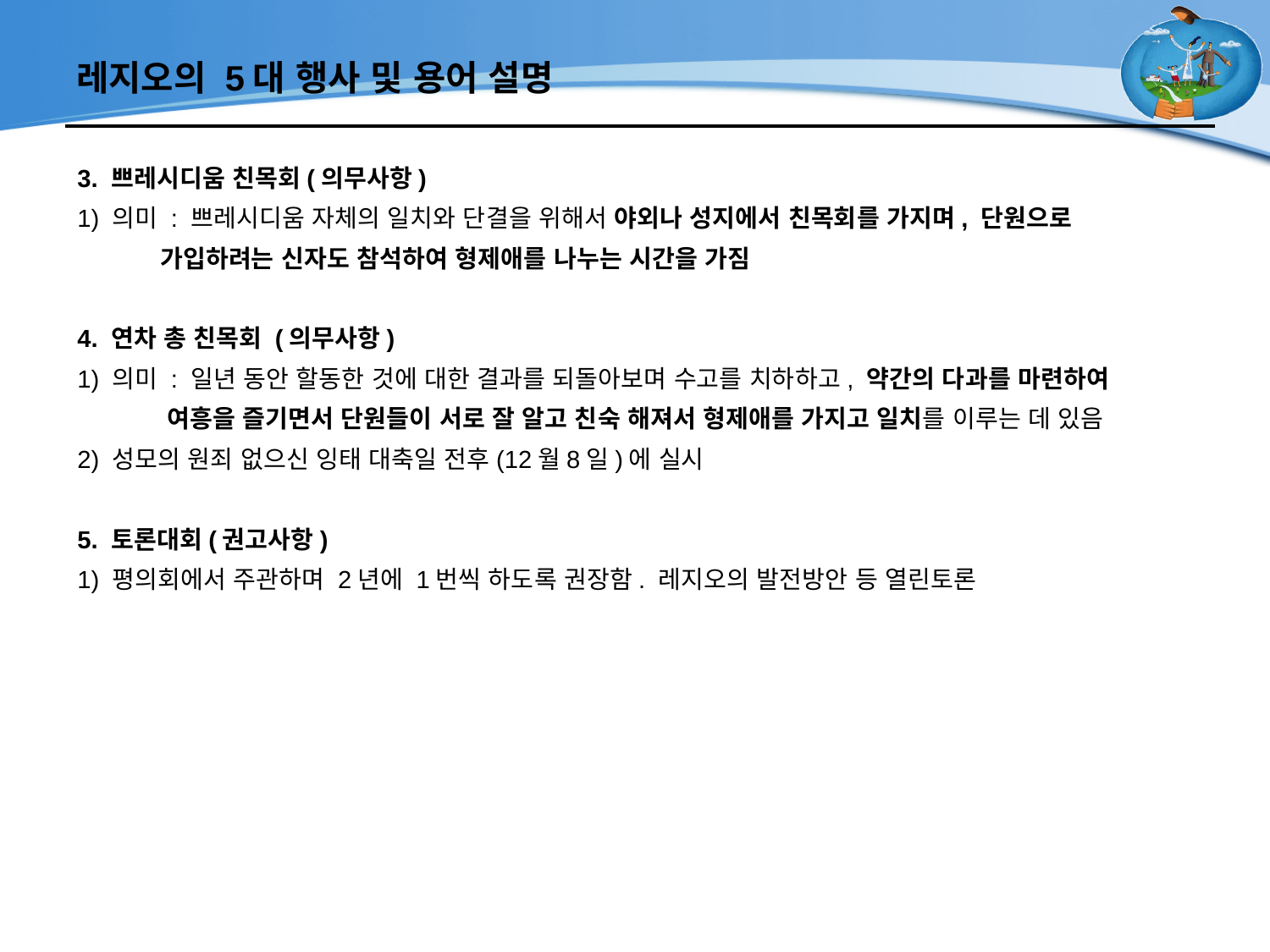

# 레지오의 5대 행사 및 용어 설명
3. 쁘레시디움 친목회(의무사항)
1) 의미 : 쁘레시디움 자체의 일치와 단결을 위해서 야외나 성지에서 친목회를 가지며, 단원으로
           가입하려는 신자도 참석하여 형제애를 나누는 시간을 가짐

4. 연차 총 친목회 (의무사항)
1) 의미 : 일년 동안 할동한 것에 대한 결과를 되돌아보며 수고를 치하하고, 약간의 다과를 마련하여
            여흥을 즐기면서 단원들이 서로 잘 알고 친숙 해져서 형제애를 가지고 일치를 이루는 데 있음
2) 성모의 원죄 없으신 잉태 대축일 전후(12월8일)에 실시

5. 토론대회(권고사항)
1) 평의회에서 주관하며 2년에 1번씩 하도록 권장함. 레지오의 발전방안 등 열린토론